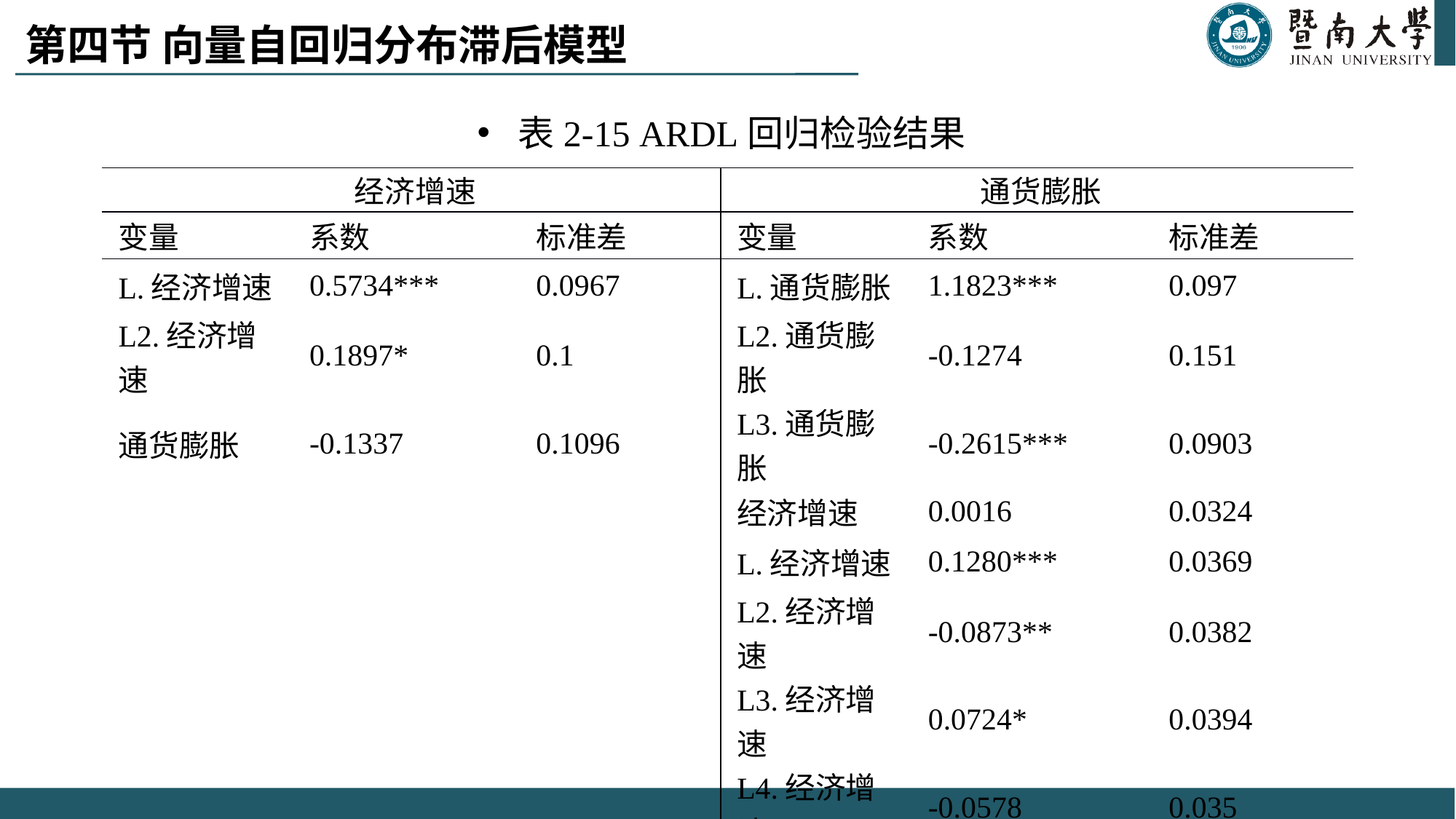

# 第四节 向量自回归分布滞后模型
表2-15 ARDL回归检验结果

| 经济增速 |  |  | 通货膨胀 |  |  |
| --- | --- | --- | --- | --- | --- |
| 变量 | 系数 | 标准差 | 变量 | 系数 | 标准差 |
| L.经济增速 | 0.5734\*\*\* | 0.0967 | L.通货膨胀 | 1.1823\*\*\* | 0.097 |
| L2.经济增速 | 0.1897\* | 0.1 | L2.通货膨胀 | -0.1274 | 0.151 |
| 通货膨胀 | -0.1337 | 0.1096 | L3.通货膨胀 | -0.2615\*\*\* | 0.0903 |
|  |  |  | 经济增速 | 0.0016 | 0.0324 |
|  |  |  | L.经济增速 | 0.1280\*\*\* | 0.0369 |
|  |  |  | L2.经济增速 | -0.0873\*\* | 0.0382 |
|  |  |  | L3.经济增速 | 0.0724\* | 0.0394 |
|  |  |  | L4.经济增速 | -0.0578 | 0.035 |
| 常数项 | 2.2204\*\*\* | 0.7137 | 常数项 | -0.0751 | 0.277 |
| Adj R2 | 0.4543 |  | Adj R2 | 0.8697 |  |